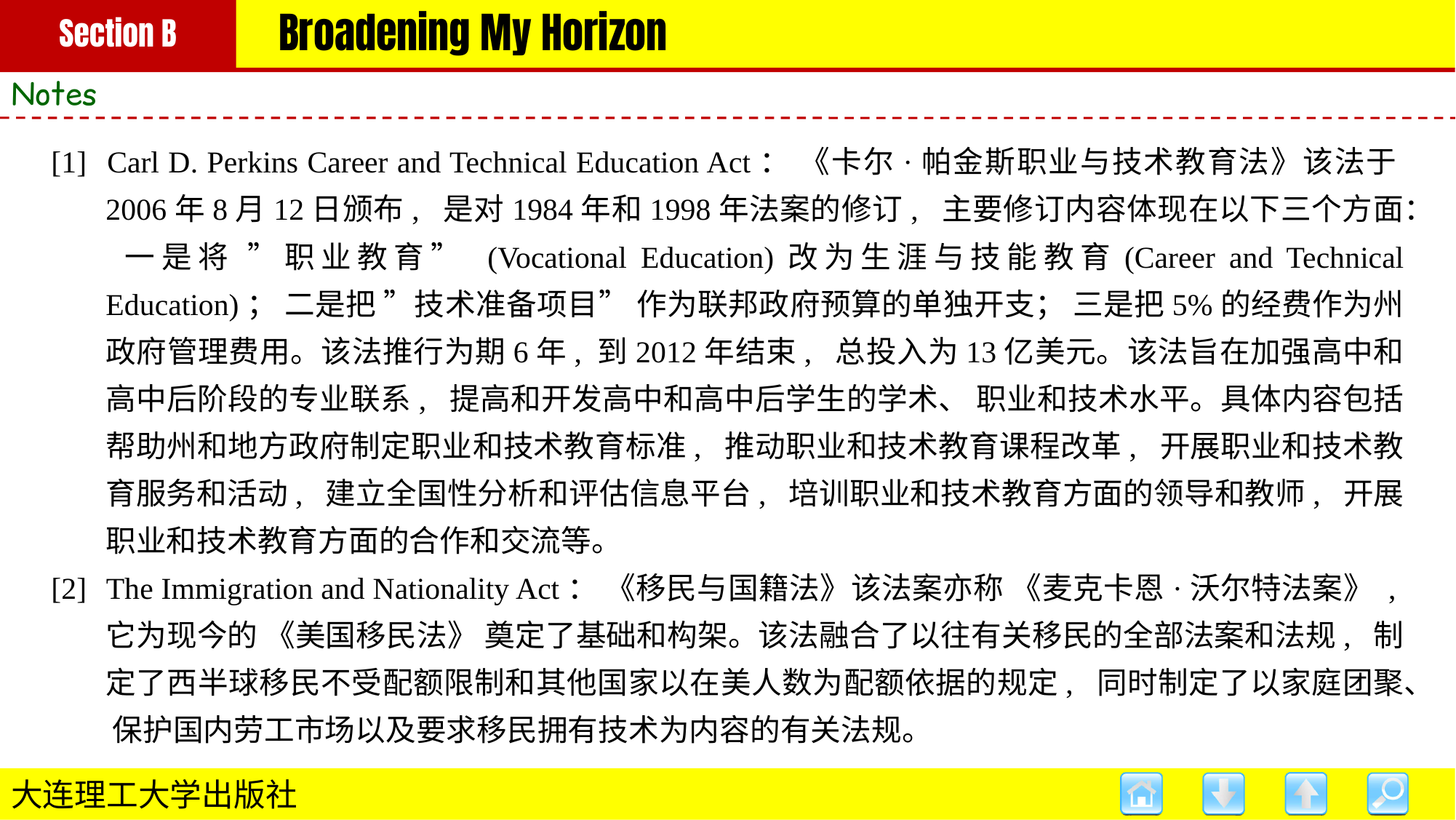

Section B
# Broadening My Horizon
Notes
[1] 	Carl D. Perkins Career and Technical Education Act： 《卡尔·帕金斯职业与技术教育法》该法于2006年8月12日颁布,  是对1984年和1998年法案的修订,  主要修订内容体现在以下三个方面： 一是将 ”职业教育” (Vocational Education)改为生涯与技能教育(Career and Technical Education)； 二是把 ”技术准备项目” 作为联邦政府预算的单独开支； 三是把5%的经费作为州政府管理费用。该法推行为期6年, 到2012年结束,  总投入为13亿美元。该法旨在加强高中和高中后阶段的专业联系,  提高和开发高中和高中后学生的学术、 职业和技术水平。具体内容包括帮助州和地方政府制定职业和技术教育标准,  推动职业和技术教育课程改革,  开展职业和技术教育服务和活动,  建立全国性分析和评估信息平台,  培训职业和技术教育方面的领导和教师,  开展职业和技术教育方面的合作和交流等。
[2] 	The Immigration and Nationality Act： 《移民与国籍法》该法案亦称 《麦克卡恩·沃尔特法案》 ,  它为现今的 《美国移民法》 奠定了基础和构架。该法融合了以往有关移民的全部法案和法规,  制定了西半球移民不受配额限制和其他国家以在美人数为配额依据的规定,  同时制定了以家庭团聚、 保护国内劳工市场以及要求移民拥有技术为内容的有关法规。